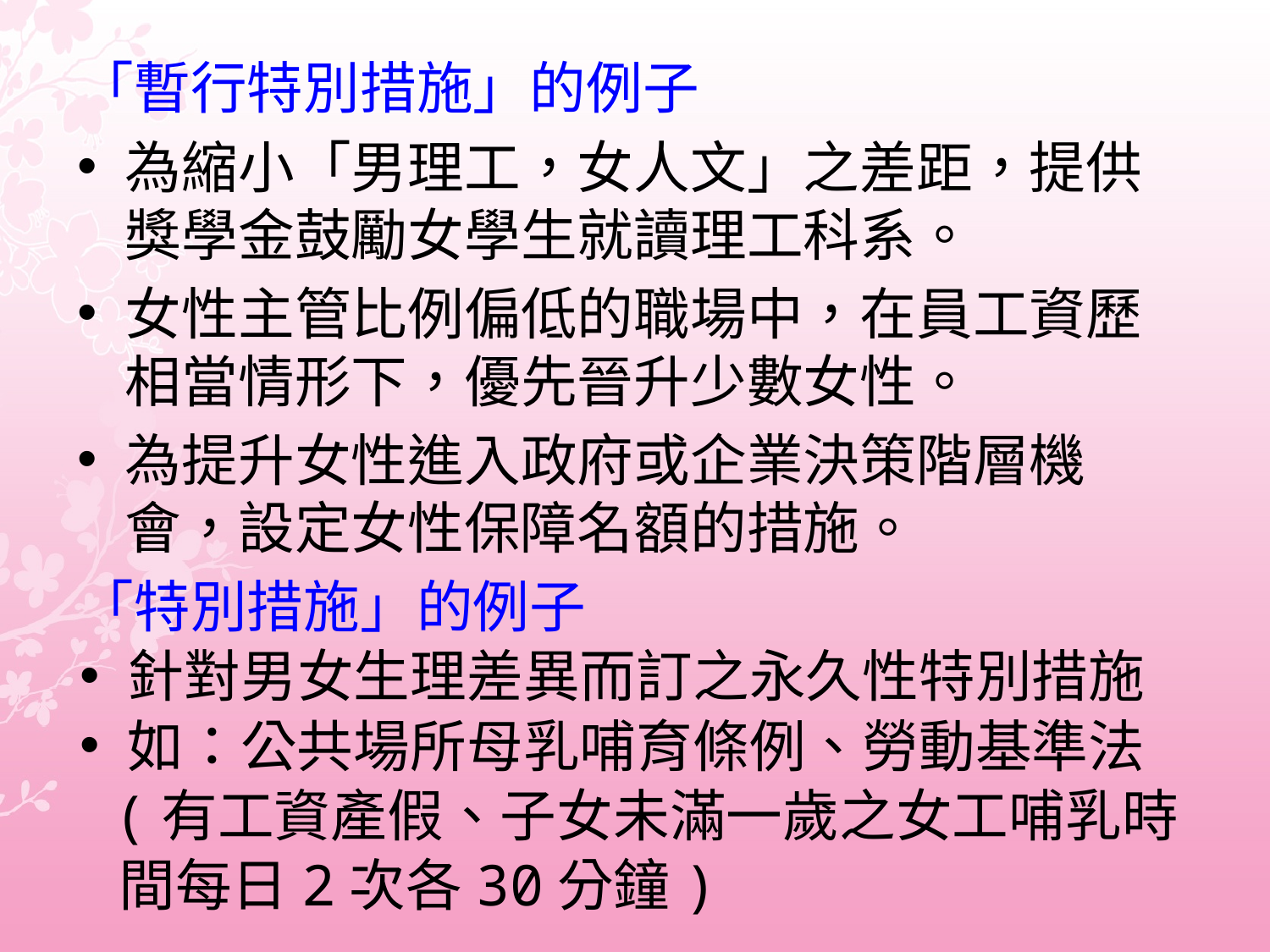

#
「暫行特別措施」的例子
為縮小「男理工，女人文」之差距，提供獎學金鼓勵女學生就讀理工科系。
女性主管比例偏低的職場中，在員工資歷相當情形下，優先晉升少數女性。
為提升女性進入政府或企業決策階層機會，設定女性保障名額的措施。
「特別措施」的例子
針對男女生理差異而訂之永久性特別措施
如：公共場所母乳哺育條例、勞動基準法
 (有工資產假、子女未滿一歲之女工哺乳時
  間每日2次各30分鐘)